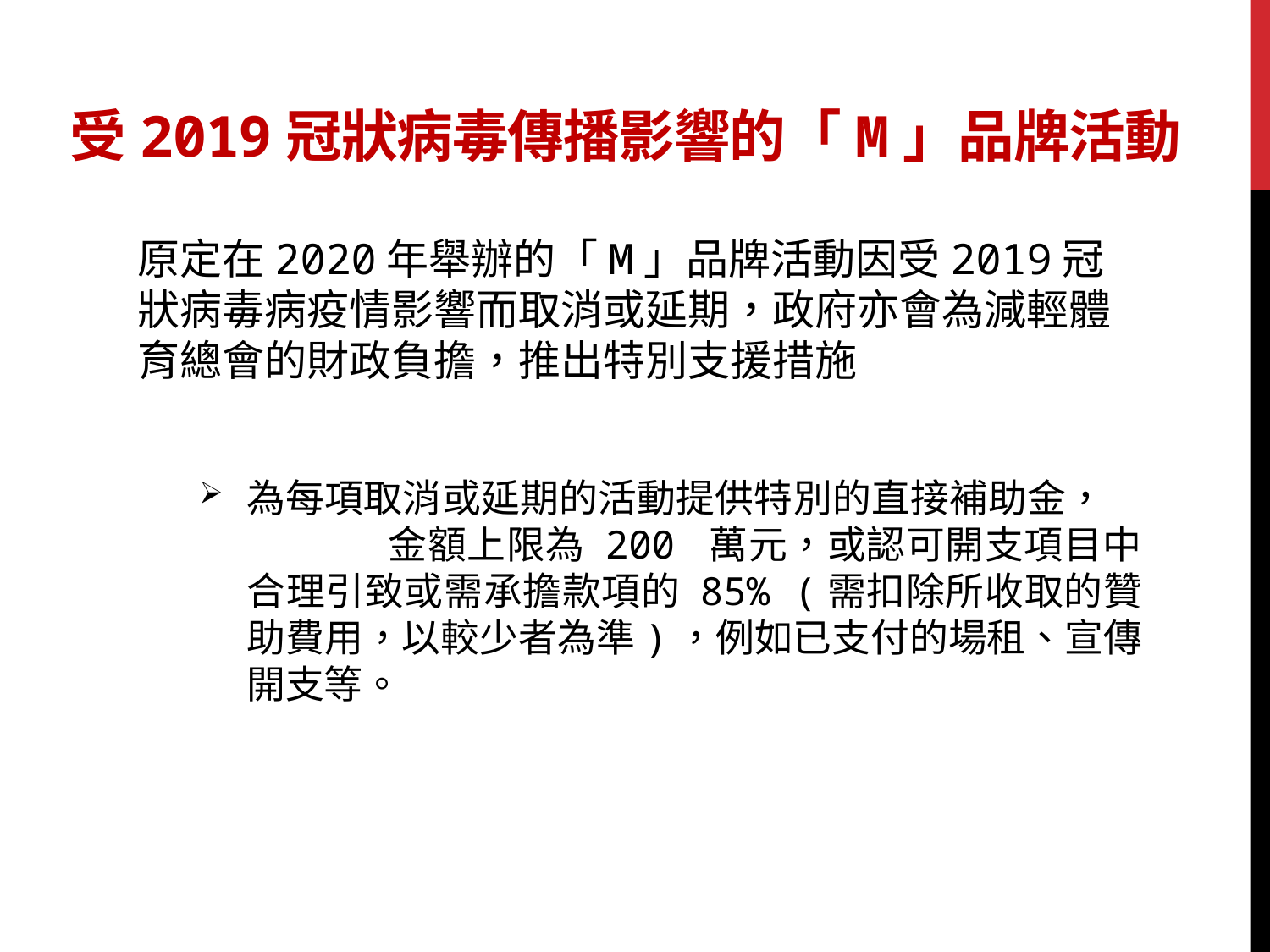

# 受2019冠狀病毒傳播影響的「M」品牌活動
原定在2020年舉辦的「M」品牌活動因受2019冠狀病毒病疫情影響而取消或延期，政府亦會為減輕體育總會的財政負擔，推出特別支援措施

為每項取消或延期的活動提供特別的直接補助金，                    金額上限為 200 萬元，或認可開支項目中合理引致或需承擔款項的 85% (需扣除所收取的贊助費用，以較少者為準)，例如已支付的場租、宣傳開支等。